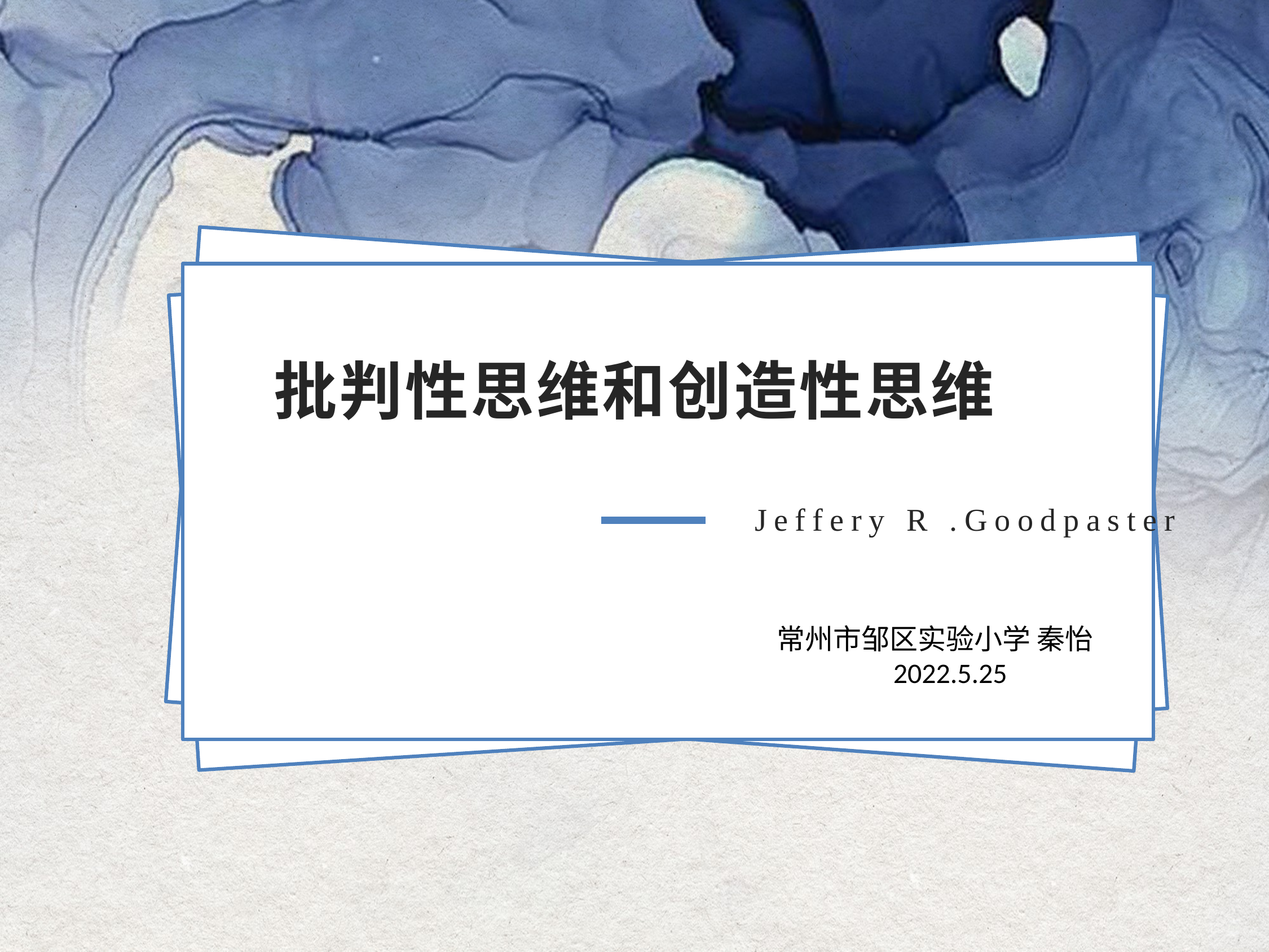

批判性思维和创造性思维
# Jeffery R .Goodpaster
常州市邹区实验小学 秦怡
2022.5.25